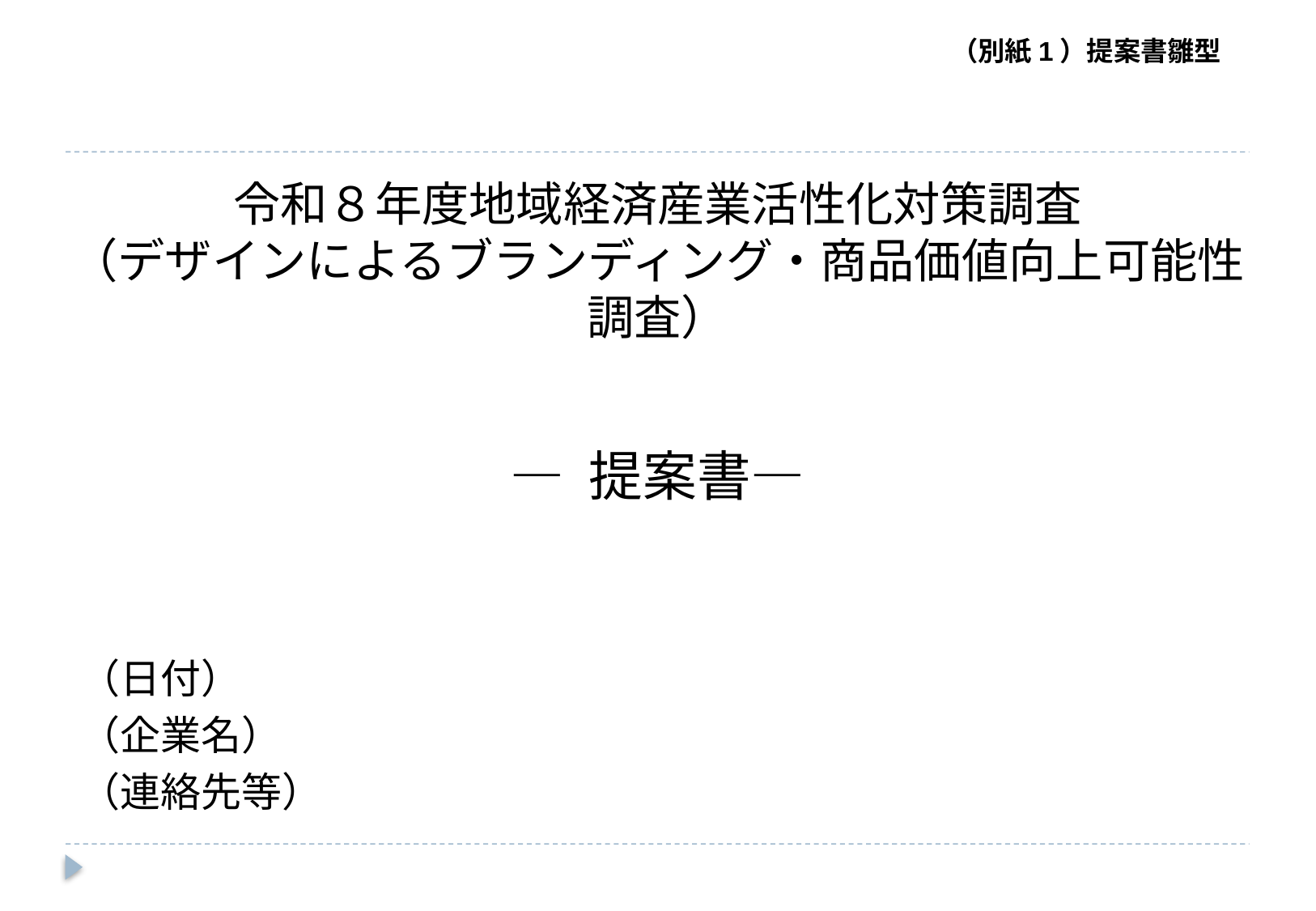

# 令和８年度地域経済産業活性化対策調査 （デザインによるブランディング・商品価値向上可能性調査）
― 提案書―
（日付）
（企業名）
（連絡先等）